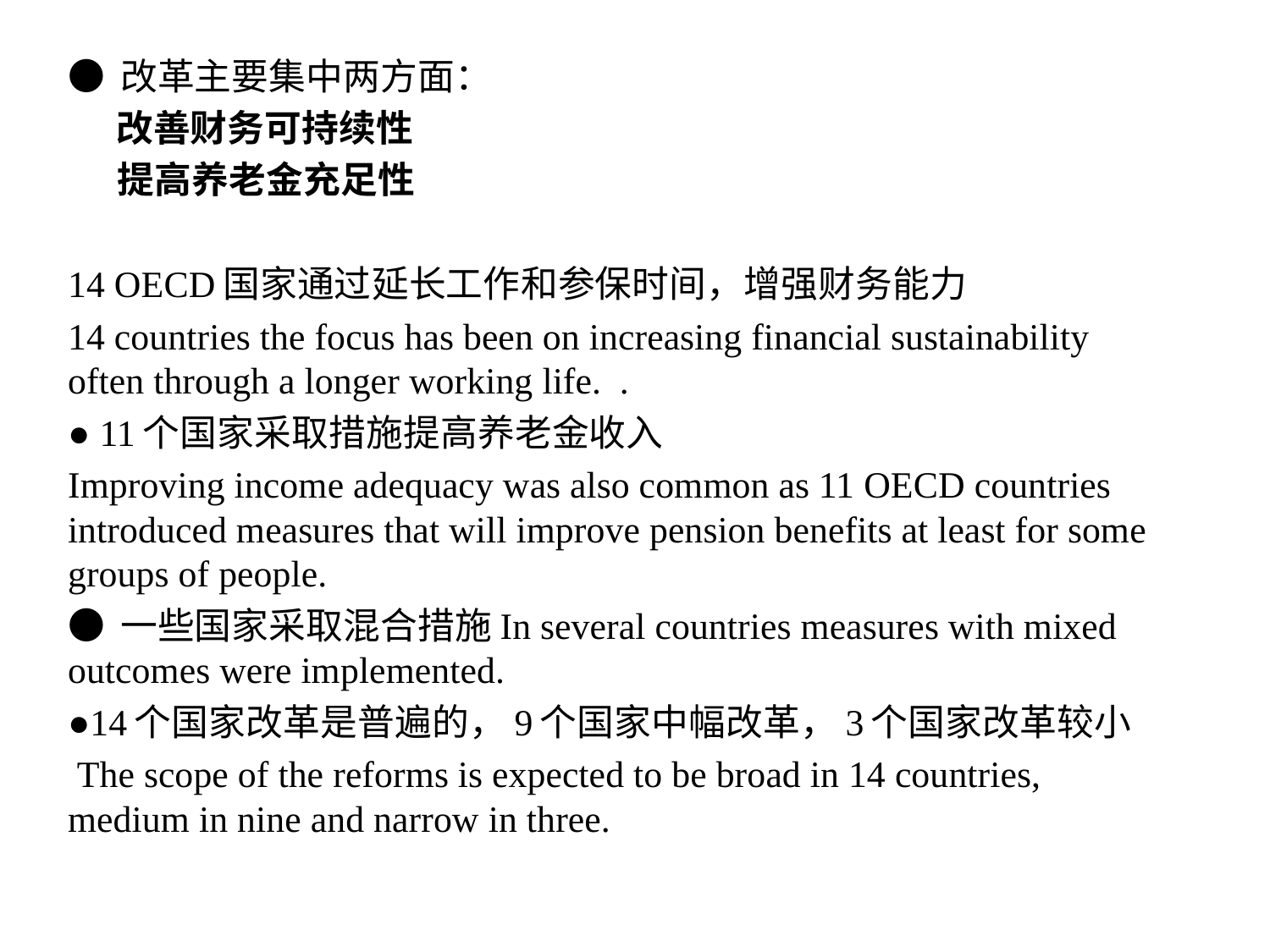

● 改革主要集中两方面：
     改善财务可持续性
     提高养老金充足性

14 OECD国家通过延长工作和参保时间，增强财务能力
14 countries the focus has been on increasing financial sustainability often through a longer working life.  .
● 11个国家采取措施提高养老金收入
Improving income adequacy was also common as 11 OECD countries introduced measures that will improve pension benefits at least for some groups of people.
● 一些国家采取混合措施In several countries measures with mixed outcomes were implemented.
●14个国家改革是普遍的，9个国家中幅改革，3个国家改革较小
 The scope of the reforms is expected to be broad in 14 countries, medium in nine and narrow in three.